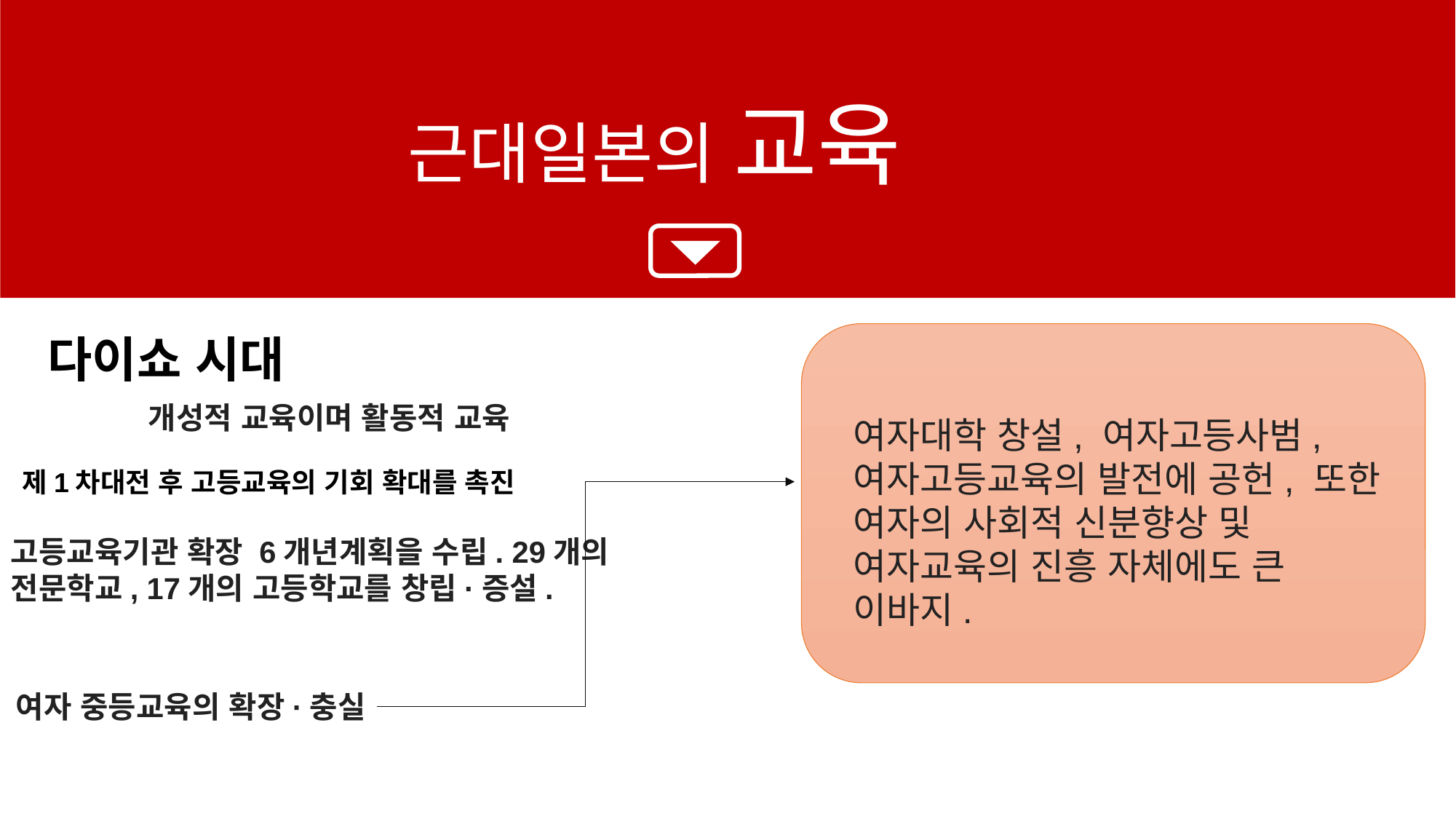

근대일본의 교육

다이쇼 시대

여자대학 창설, 여자고등사범, 여자고등교육의 발전에 공헌, 또한 여자의 사회적 신분향상 및 여자교육의 진흥 자체에도 큰 이바지.
 개성적 교육이며 활동적 교육
제1차대전 후 고등교육의 기회 확대를 촉진
고등교육기관 확장 6개년계획을 수립. 29개의 전문학교, 17개의 고등학교를 창립·증설.
여자 중등교육의 확장·충실